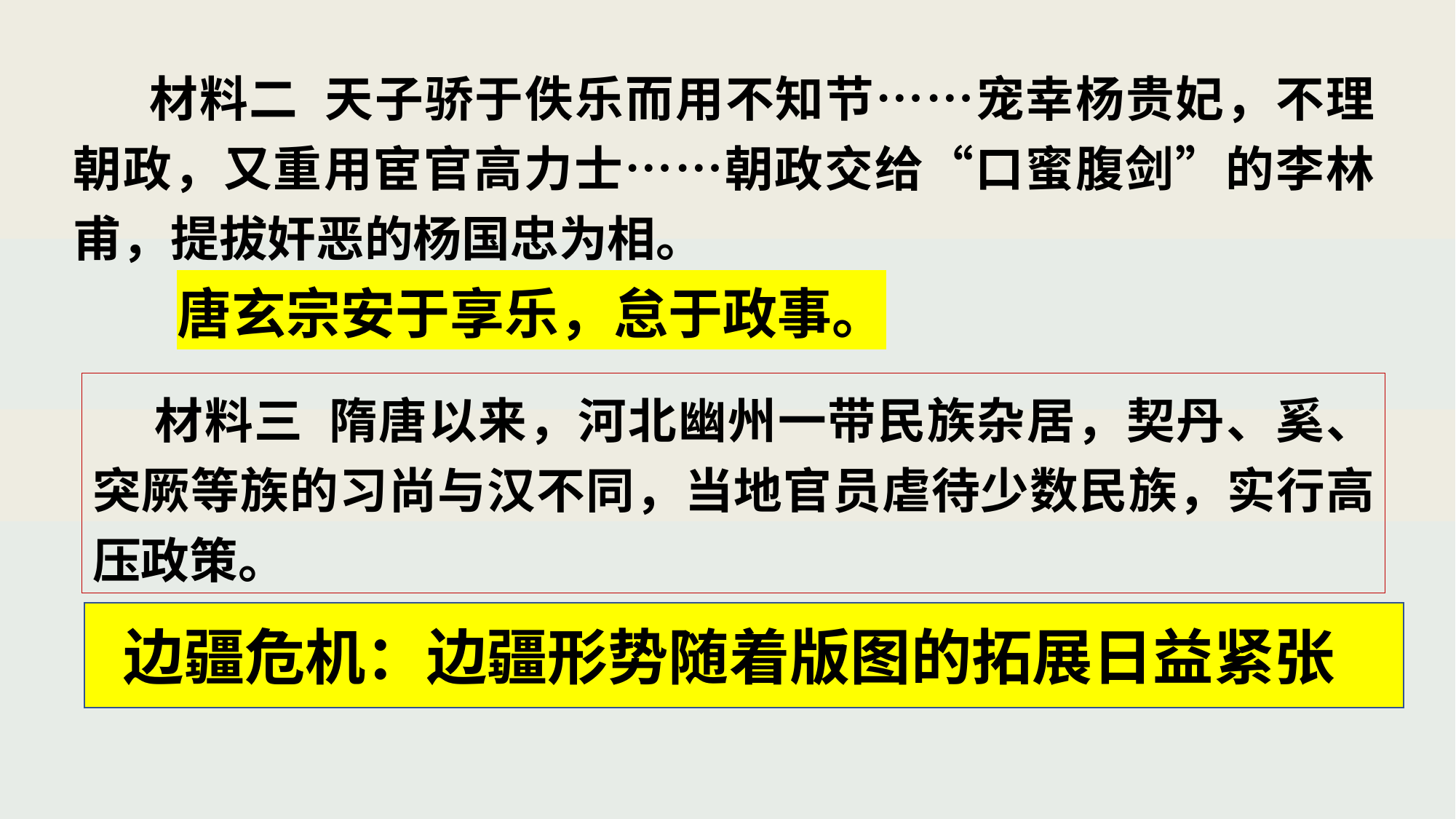

材料二  天子骄于佚乐而用不知节……宠幸杨贵妃，不理朝政，又重用宦官高力士……朝政交给“口蜜腹剑”的李林甫，提拔奸恶的杨国忠为相。
唐玄宗安于享乐，怠于政事。
    材料三  隋唐以来，河北幽州一带民族杂居，契丹、奚、突厥等族的习尚与汉不同，当地官员虐待少数民族，实行高压政策。
 边疆危机：边疆形势随着版图的拓展日益紧张